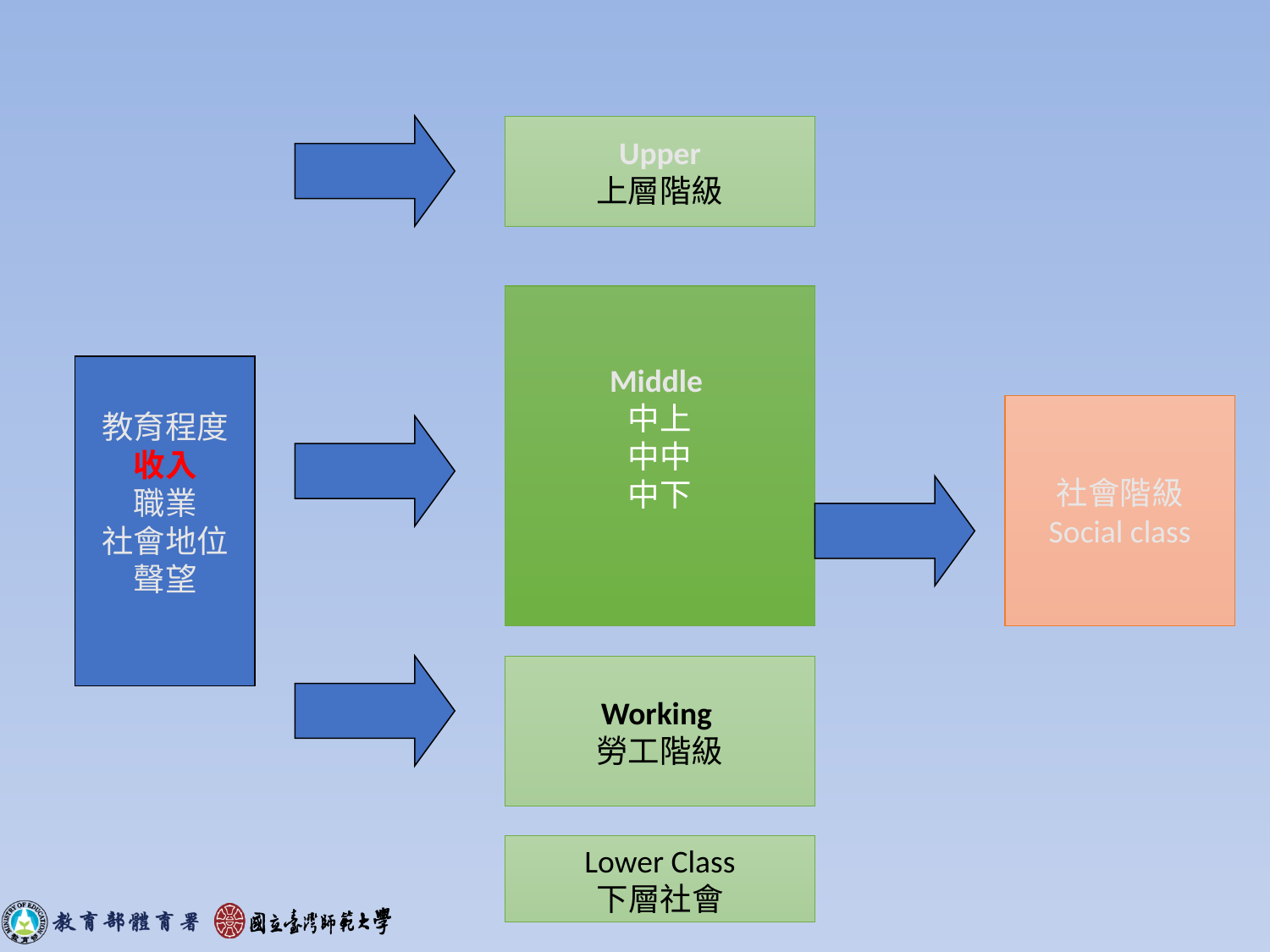

#

Upper
上層階級
Middle
中上
中中
中下

教育程度
收入
職業
社會地位
聲望

社會階級
Social class

Working
勞工階級
Lower Class
下層社會